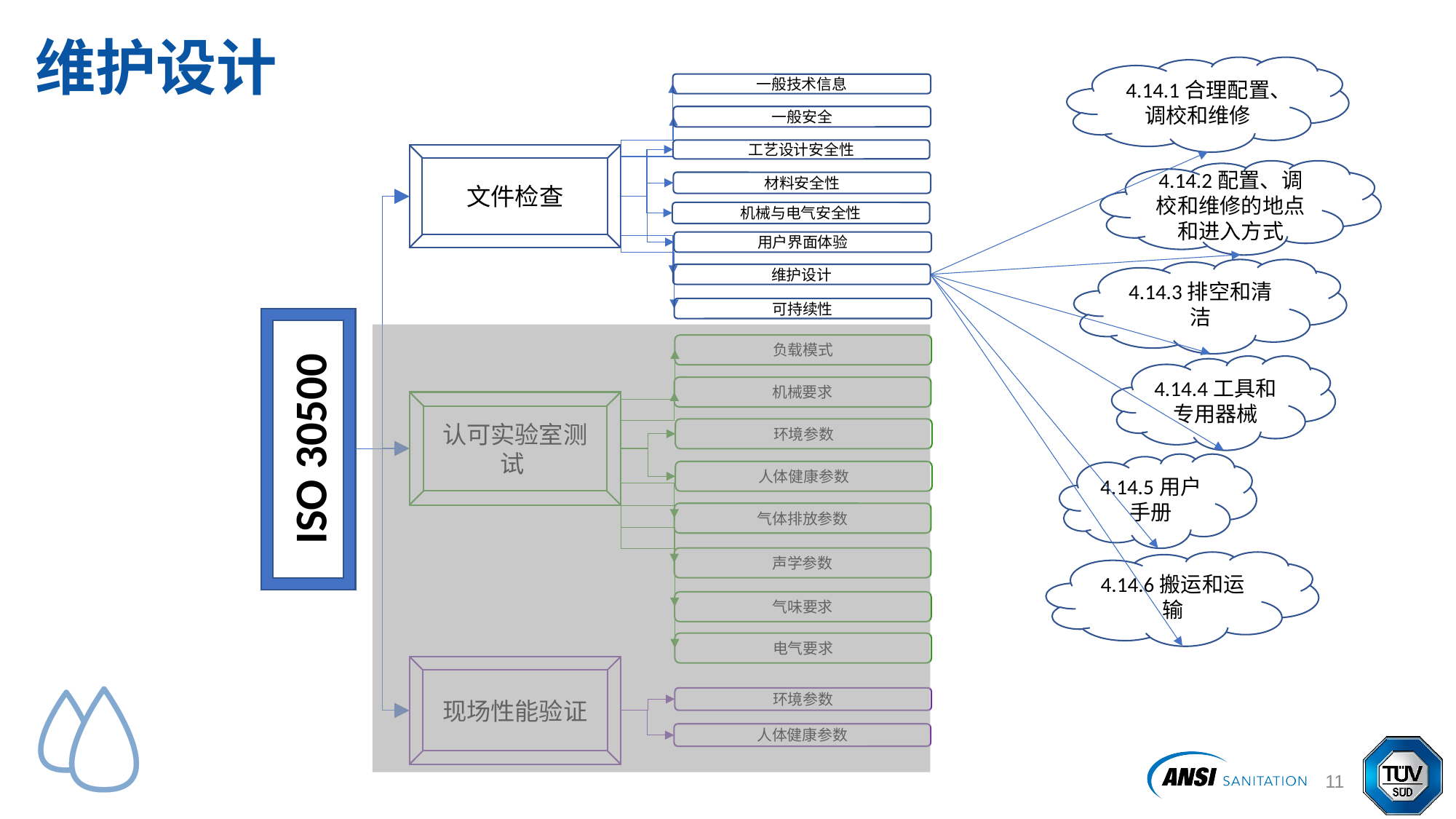

# 维护设计
4.14.1合理配置、调校和维修
一般技术信息
一般安全
工艺设计安全性
文件检查
4.14.2配置、调校和维修的地点和进入方式
材料安全性
机械与电气安全性
用户界面体验
4.14.3排空和清洁
维护设计
可持续性
ISO 30500

负载模式
4.14.4工具和专用器械
机械要求
认可实验室测试
环境参数
4.14.5用户手册
人体健康参数
气体排放参数
声学参数
4.14.6搬运和运输
气味要求
电气要求
现场性能验证
环境参数
人体健康参数
11